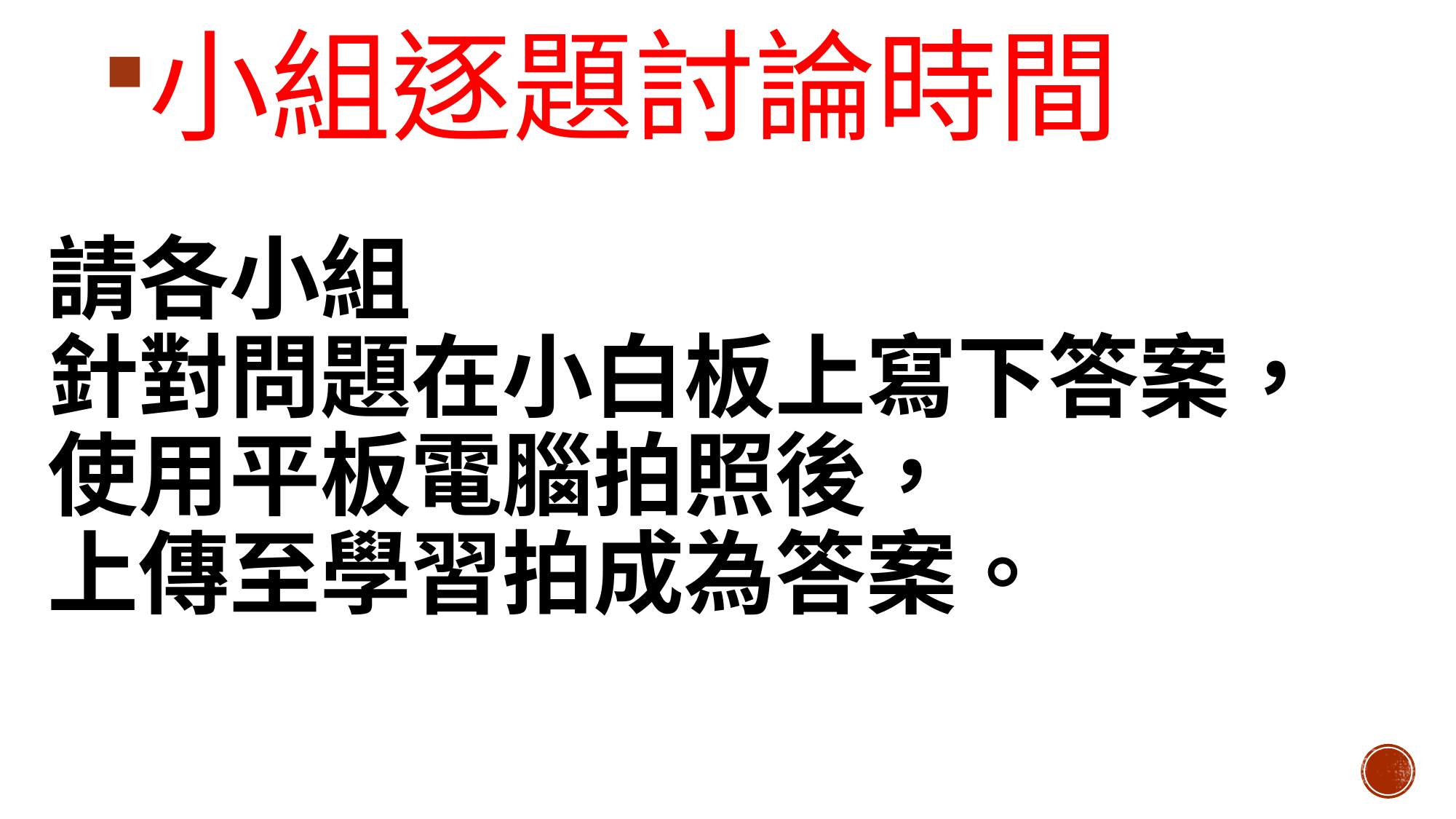

小組逐題討論時間
# 請各小組 針對問題在小白板上寫下答案， 使用平板電腦拍照後， 上傳至學習拍成為答案。